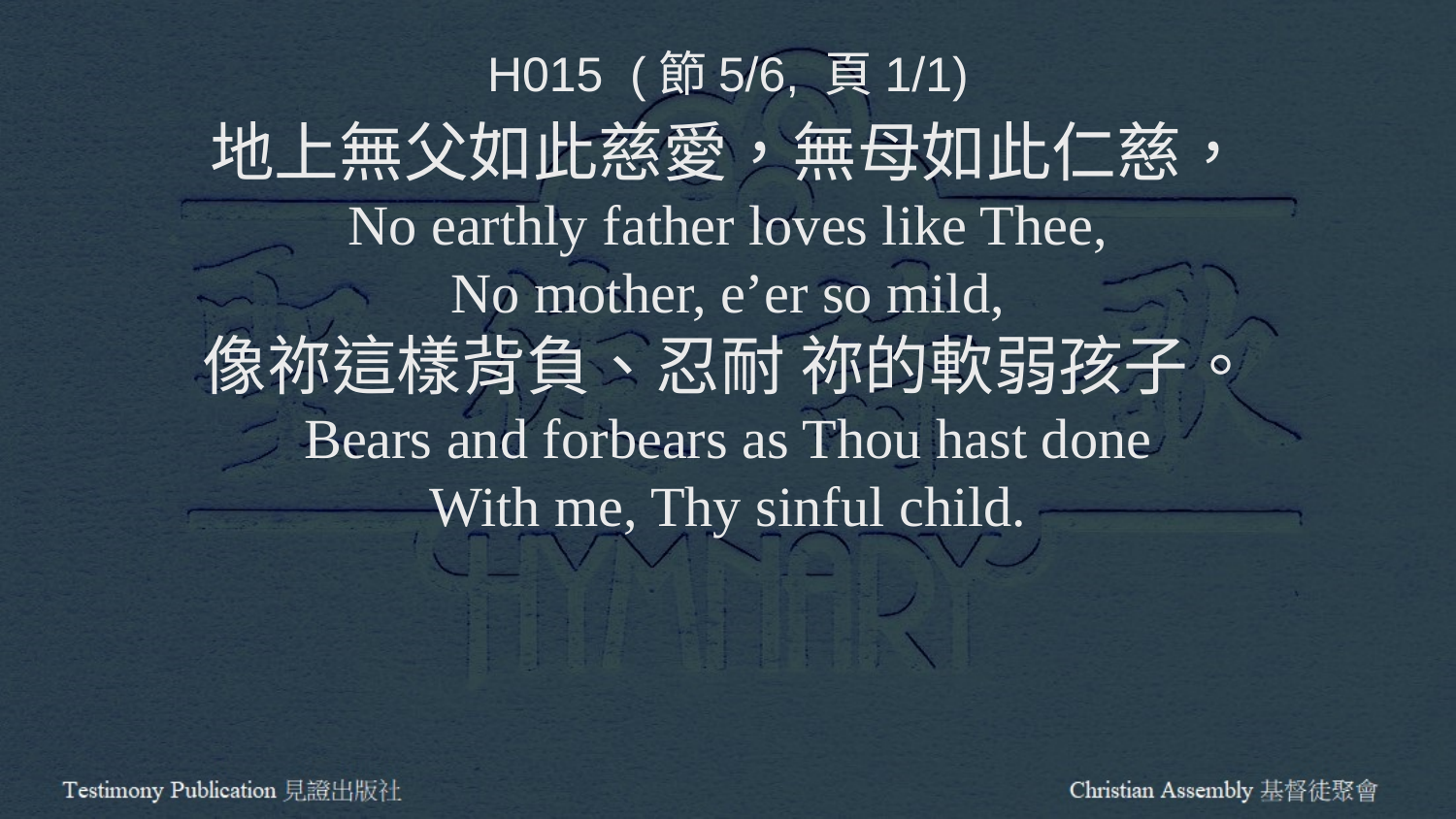

H015  (節5/6, 頁1/1)
地上無父如此慈愛，無母如此仁慈，
No earthly father loves like Thee,
No mother, e’er so mild,
像祢這樣背負、忍耐 祢的軟弱孩子。
Bears and forbears as Thou hast done
With me, Thy sinful child.